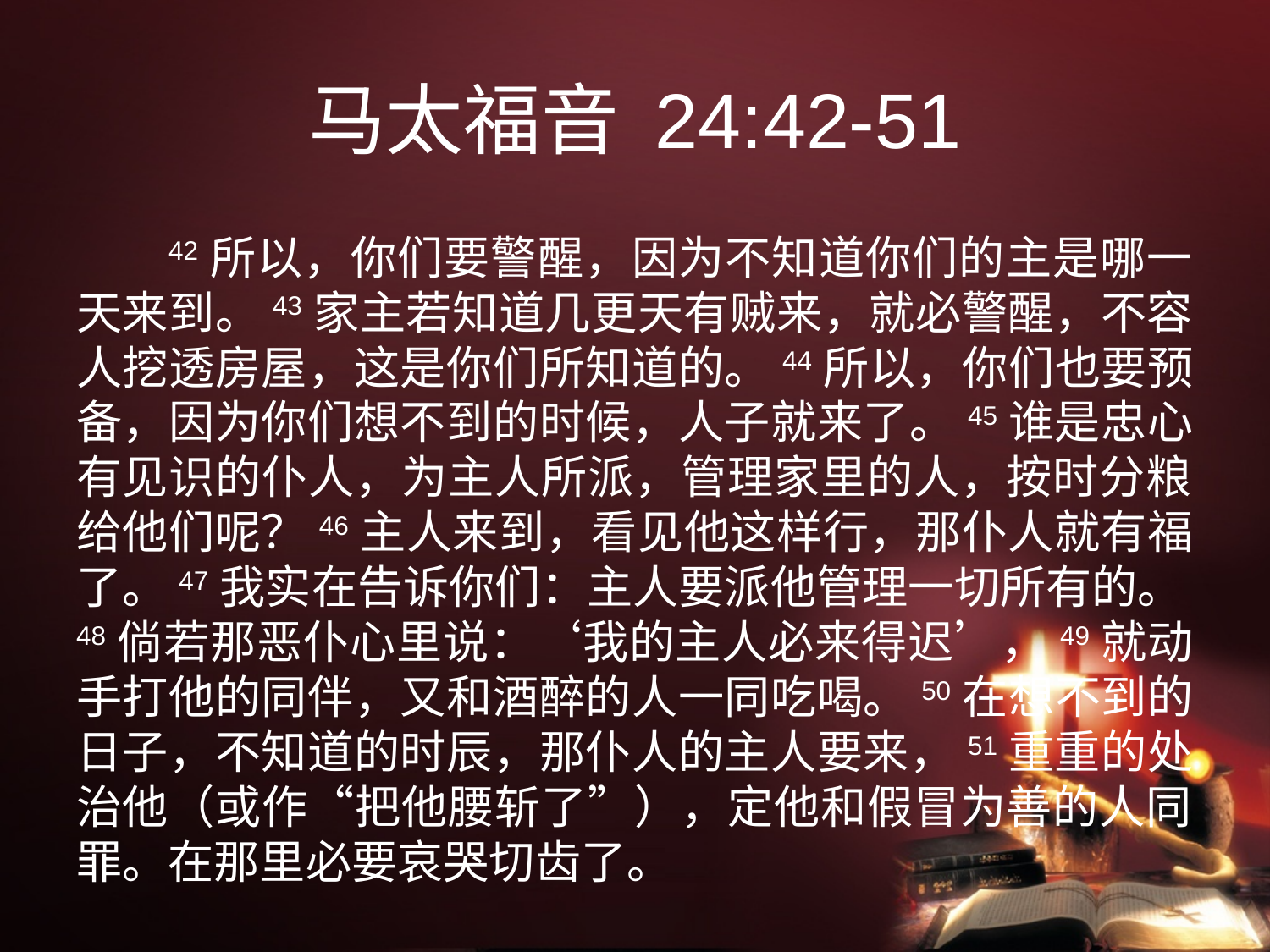

# 马太福音 24:42-51
           42所以，你们要警醒，因为不知道你们的主是哪一天来到。43家主若知道几更天有贼来，就必警醒，不容人挖透房屋，这是你们所知道的。44所以，你们也要预备，因为你们想不到的时候，人子就来了。45谁是忠心有见识的仆人，为主人所派，管理家里的人，按时分粮给他们呢？46主人来到，看见他这样行，那仆人就有福了。47我实在告诉你们：主人要派他管理一切所有的。48倘若那恶仆心里说：‘我的主人必来得迟’，49就动手打他的同伴，又和酒醉的人一同吃喝。50在想不到的日子，不知道的时辰，那仆人的主人要来，51重重的处治他（或作“把他腰斩了”），定他和假冒为善的人同罪。在那里必要哀哭切齿了。